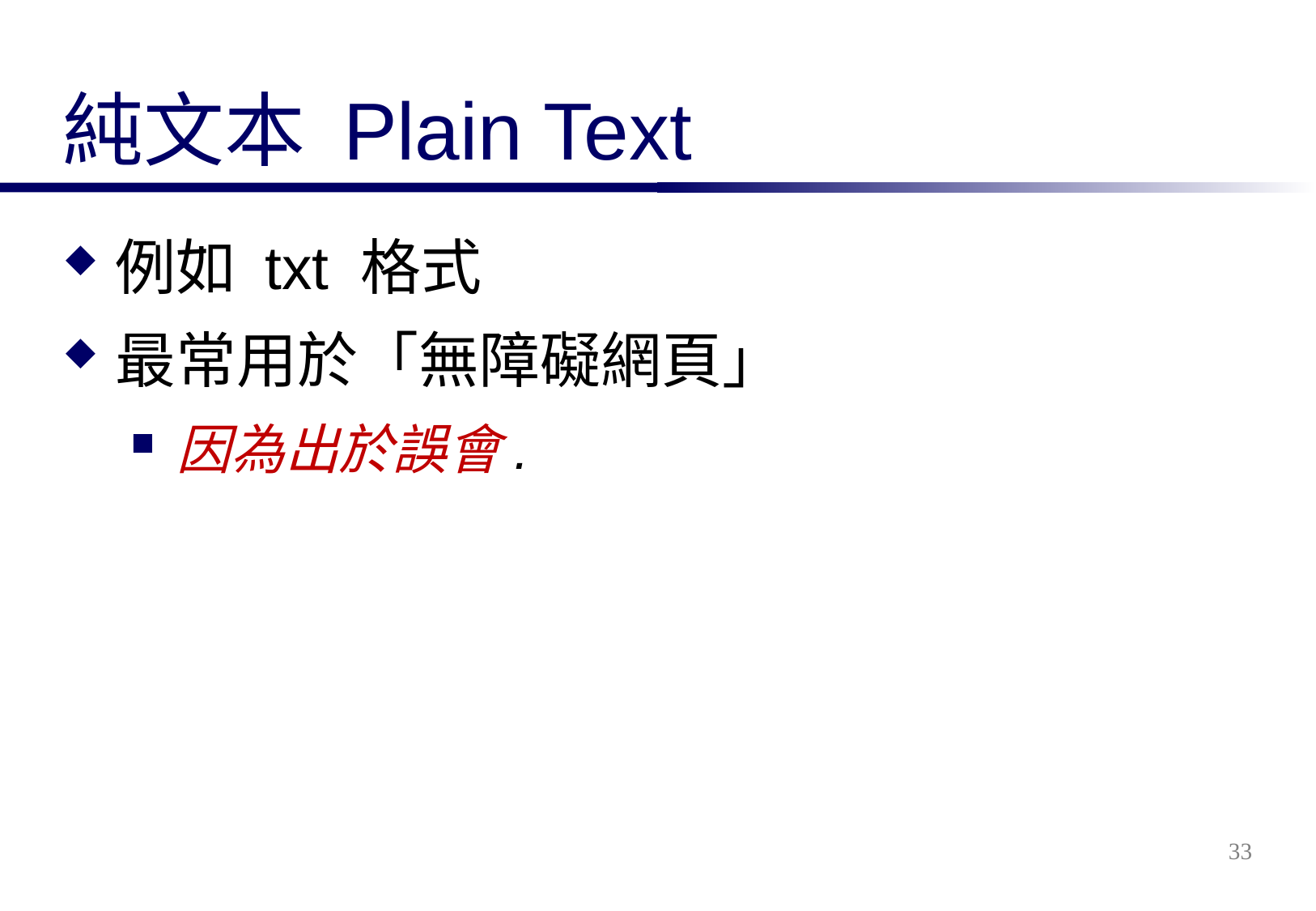

# 純文本 Plain Text
例如 txt 格式
最常用於「無障礙網頁」
因為出於誤會.
33